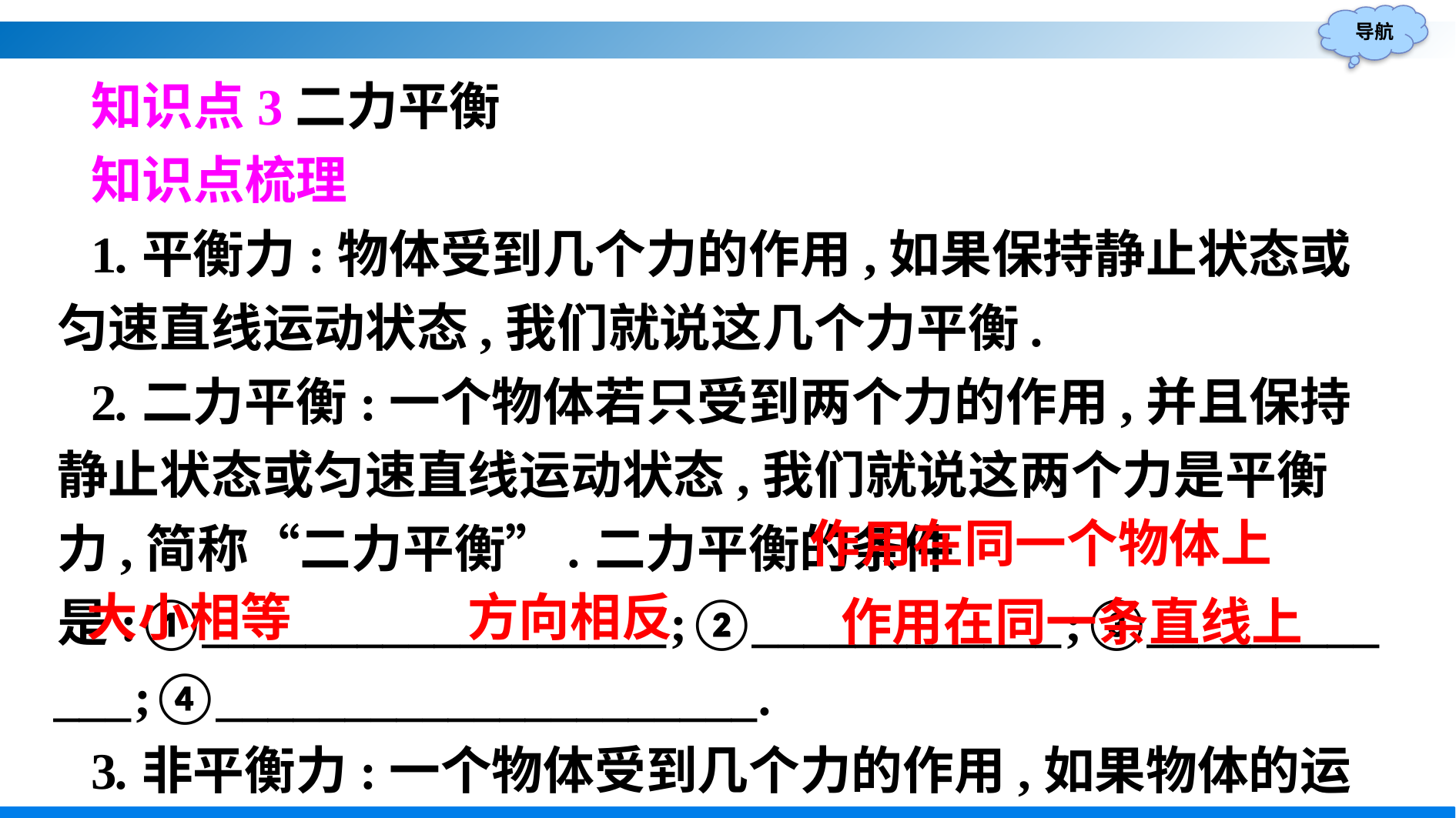

知识点3二力平衡
知识点梳理
1.平衡力:物体受到几个力的作用,如果保持静止状态或匀速直线运动状态,我们就说这几个力平衡.
2.二力平衡:一个物体若只受到两个力的作用,并且保持静止状态或匀速直线运动状态,我们就说这两个力是平衡力,简称“二力平衡”.二力平衡的条件是:①__________________;②____________;③____________;④_____________________.
3.非平衡力:一个物体受到几个力的作用,如果物体的运动状态不断发生改变,这几个力就是非平衡力.
作用在同一个物体上
作用在同一条直线上
大小相等
方向相反